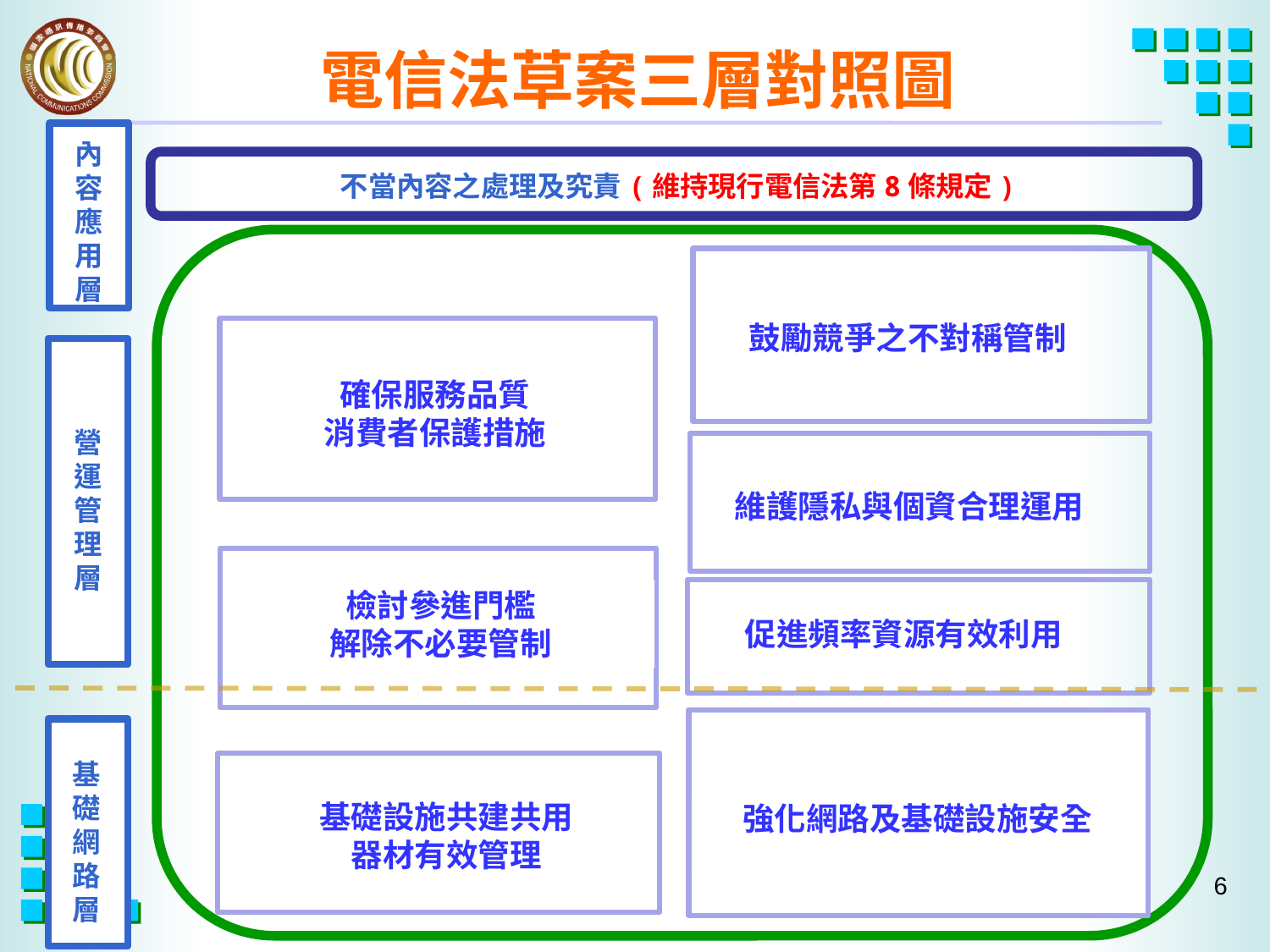

# 電信法草案三層對照圖

內容應用層

                不當內容之處理及究責(維持現行電信法第8條規定)

鼓勵競爭之不對稱管制

確保服務品質
消費者保護措施

營運管理層

維護隱私與個資合理運用

檢討參進門檻
解除不必要管制

促進頻率資源有效利用

強化網路及基礎設施安全

基礎
網路
層

基礎設施共建共用
器材有效管理
6